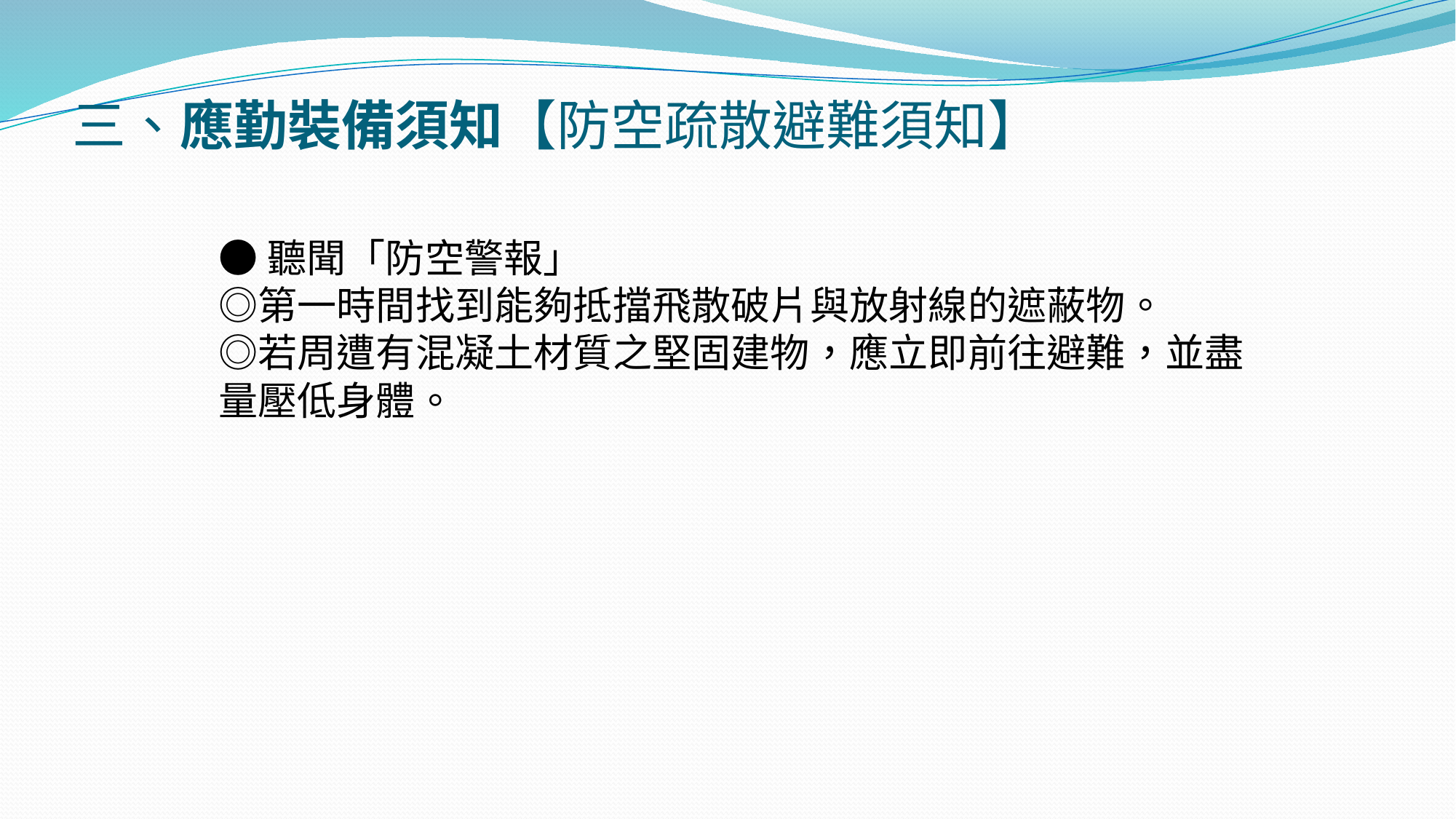

# 三、應勤裝備須知【防空疏散避難須知】
●聽聞「防空警報」
◎第一時間找到能夠抵擋飛散破片與放射線的遮蔽物。
◎若周遭有混凝土材質之堅固建物，應立即前往避難，並盡量壓低身體。